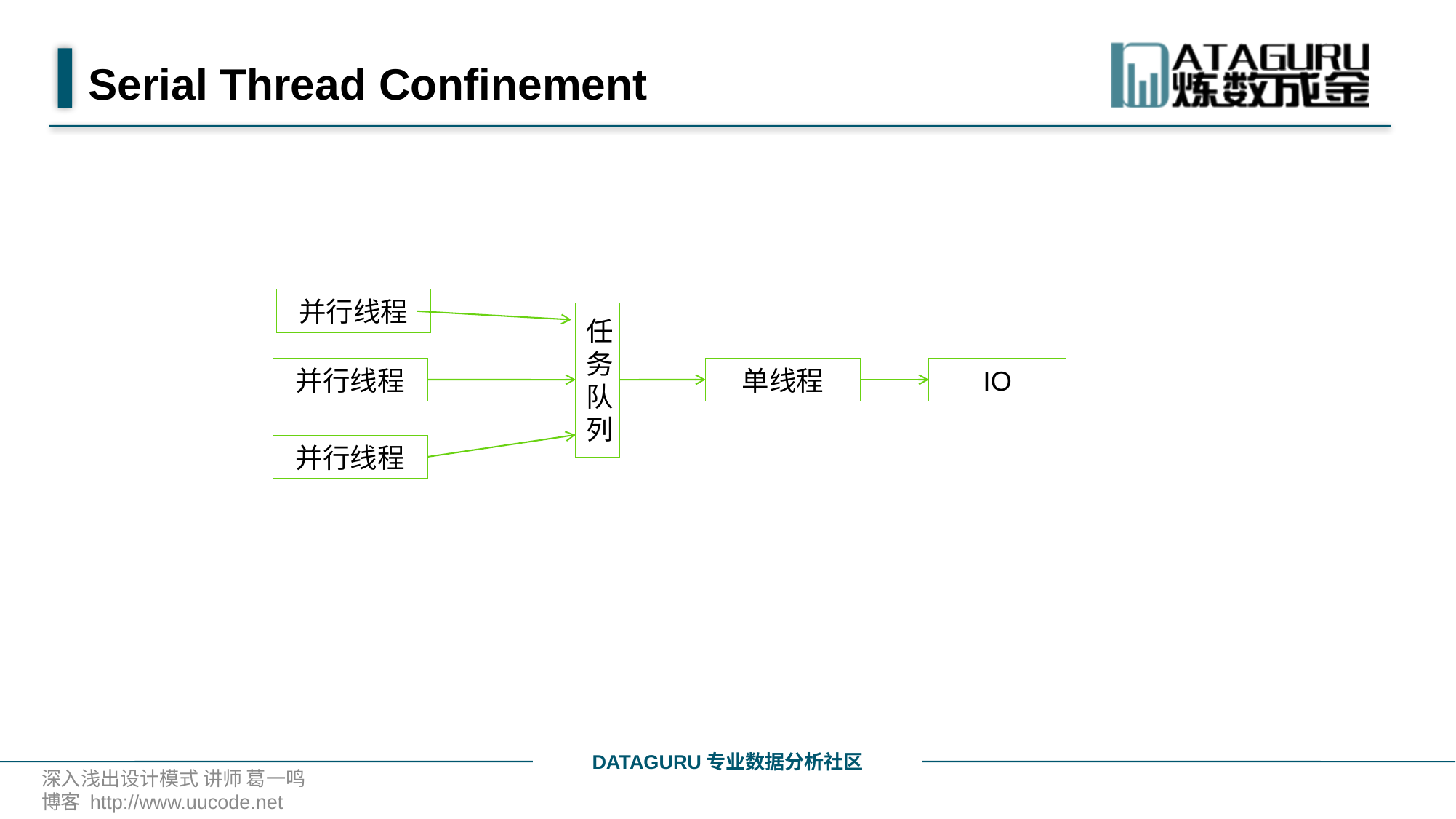

# Serial Thread Confinement
并行线程
并行线程
任务队列
单线程
IO
并行线程